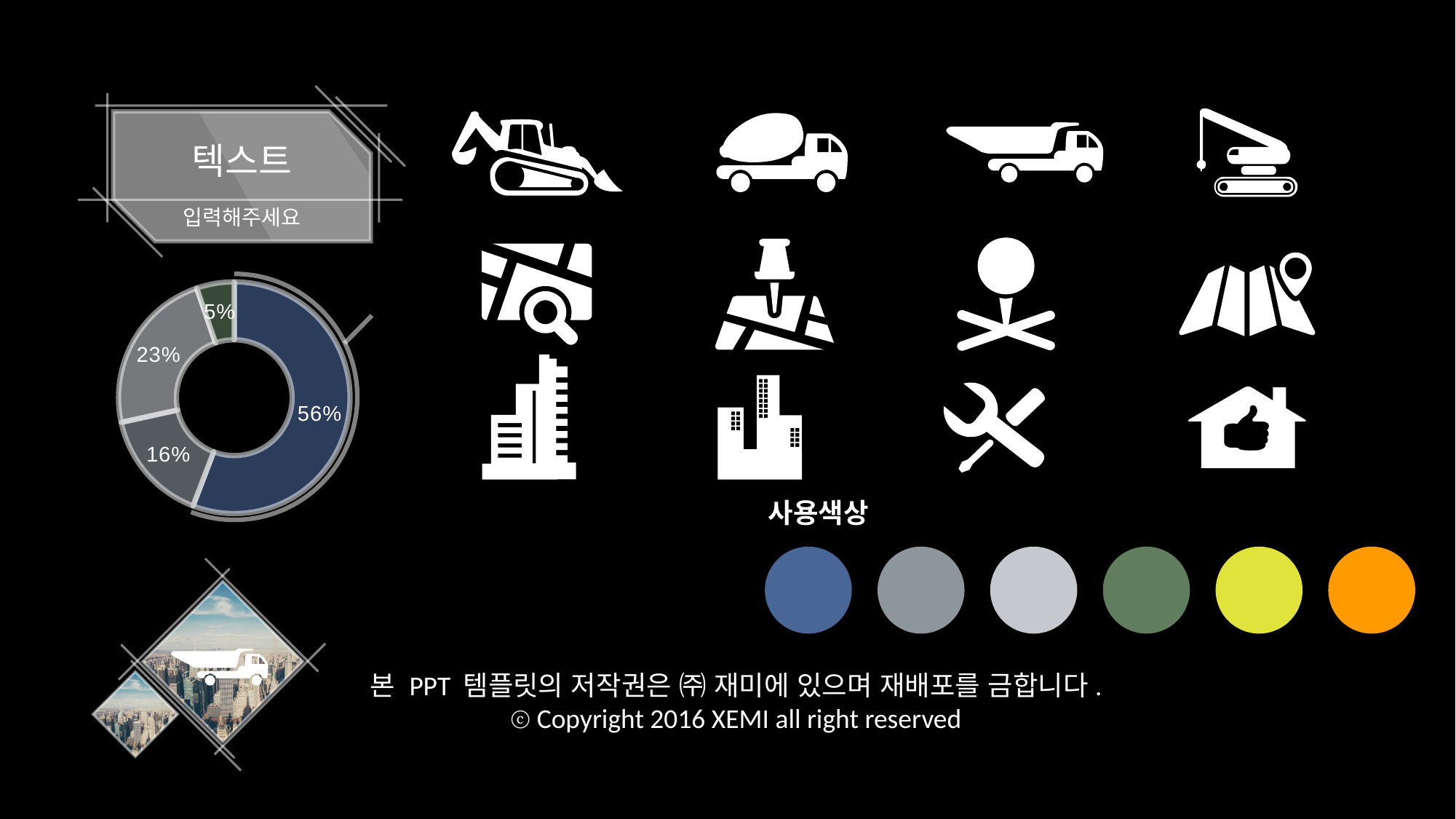

텍스트
입력해주세요

### Chart

| Category | 판매 |
|---|---|
| 1분기 | 53.0 |
| 2분기 | 15.0 |
| 3분기 | 22.0 |
| 4분기 | 5.0 |

사용색상

본 PPT 템플릿의 저작권은 ㈜ 재미에 있으며 재배포를 금합니다.
ⓒ Copyright 2016 XEMI all right reserved